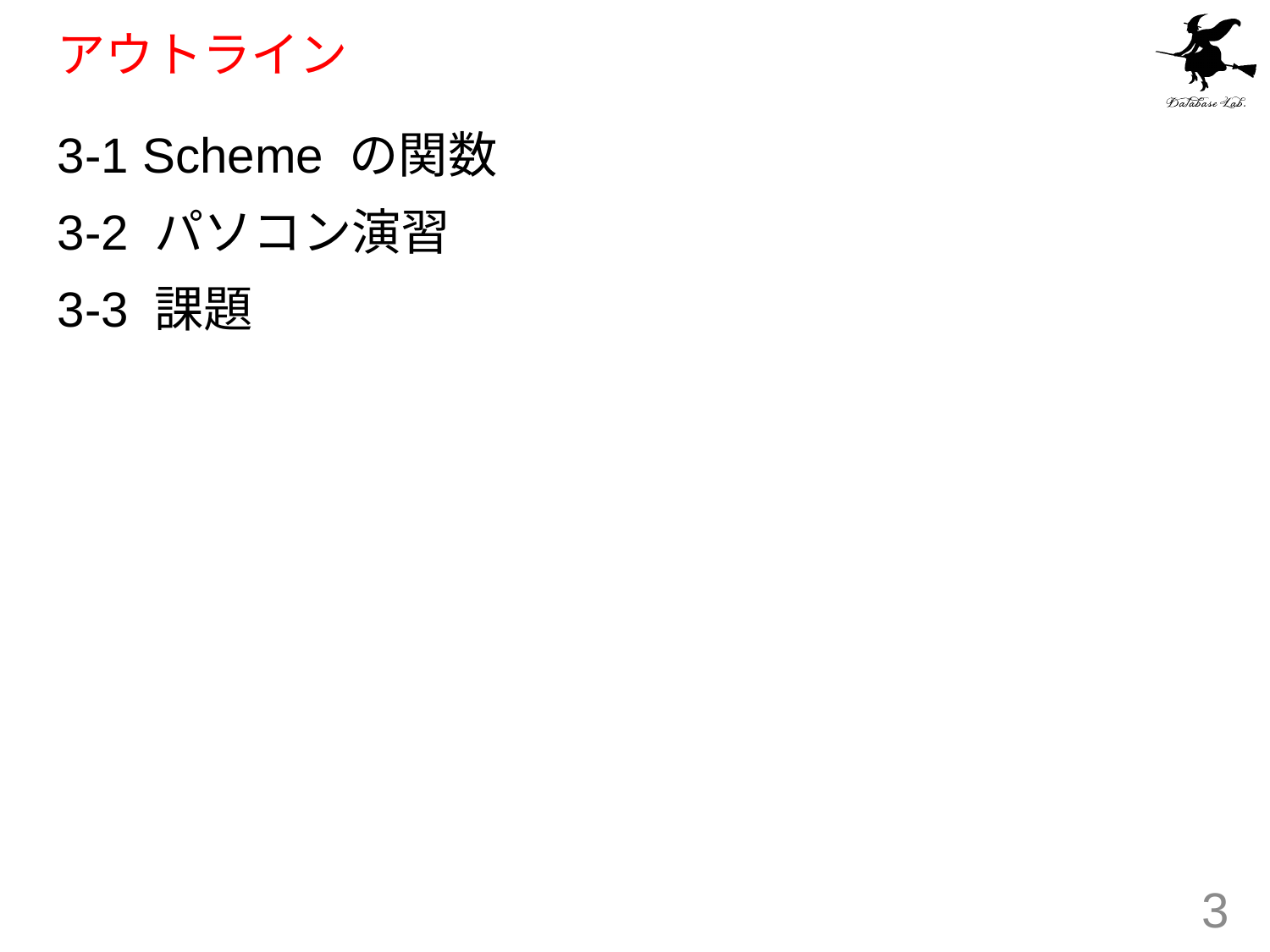

# アウトライン
3-1 Scheme の関数
3-2 パソコン演習
3-3 課題
3